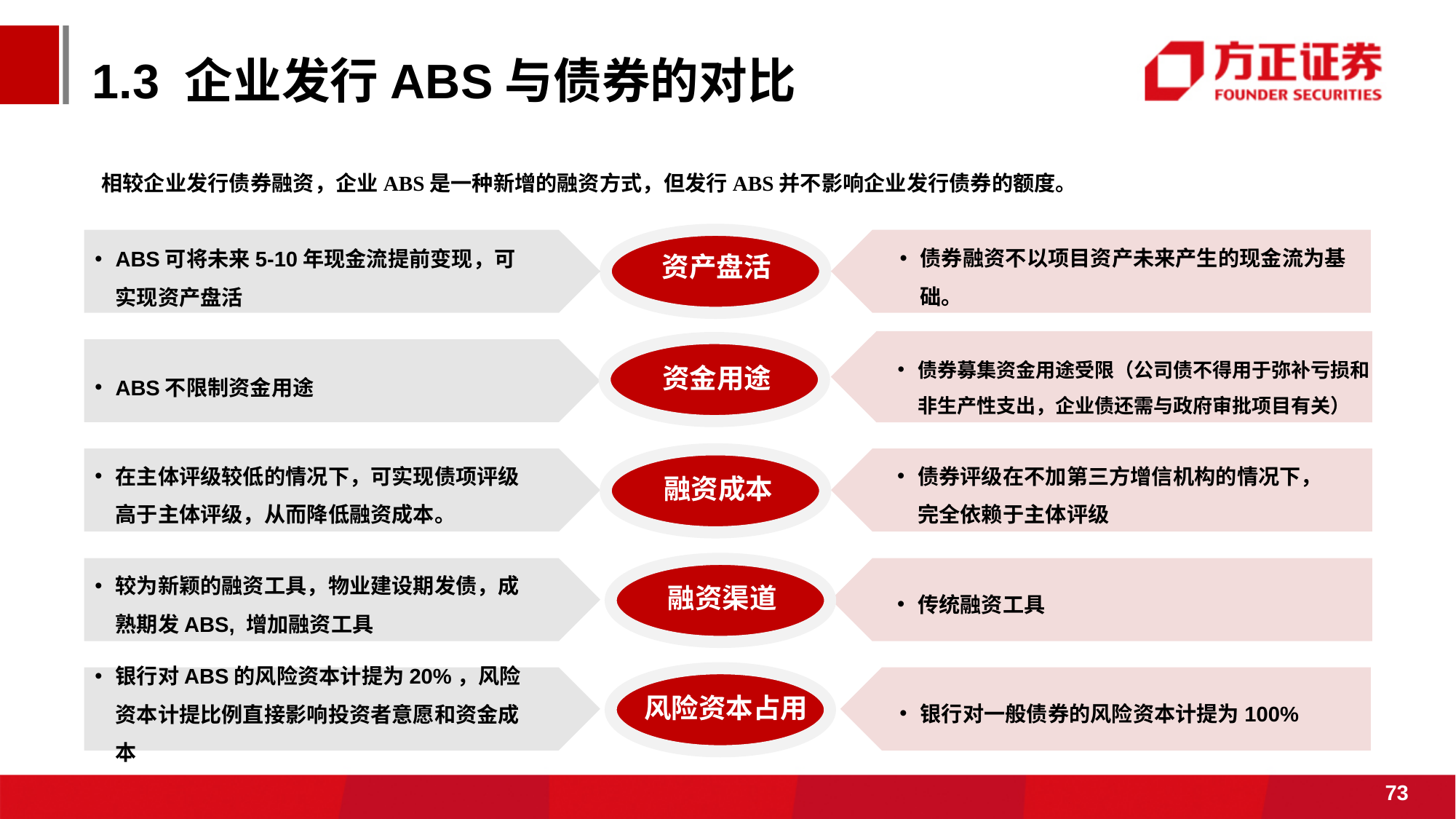

# 1.3 企业发行ABS与债券的对比

相较企业发行债券融资，企业ABS是一种新增的融资方式，但发行ABS并不影响企业发行债券的额度。
债券融资不以项目资产未来产生的现金流为基础。

ABS可将未来5-10年现金流提前变现，可实现资产盘活

资产盘活

ABS不限制资金用途
债券募集资金用途受限（公司债不得用于弥补亏损和非生产性支出，企业债还需与政府审批项目有关）
资金用途
在主体评级较低的情况下，可实现债项评级高于主体评级，从而降低融资成本。
债券评级在不加第三方增信机构的情况下，完全依赖于主体评级
融资成本
传统融资工具
较为新颖的融资工具，物业建设期发债，成熟期发ABS, 增加融资工具
融资渠道
银行对一般债券的风险资本计提为100%
银行对ABS的风险资本计提为20%，风险资本计提比例直接影响投资者意愿和资金成本
风险资本占用
73